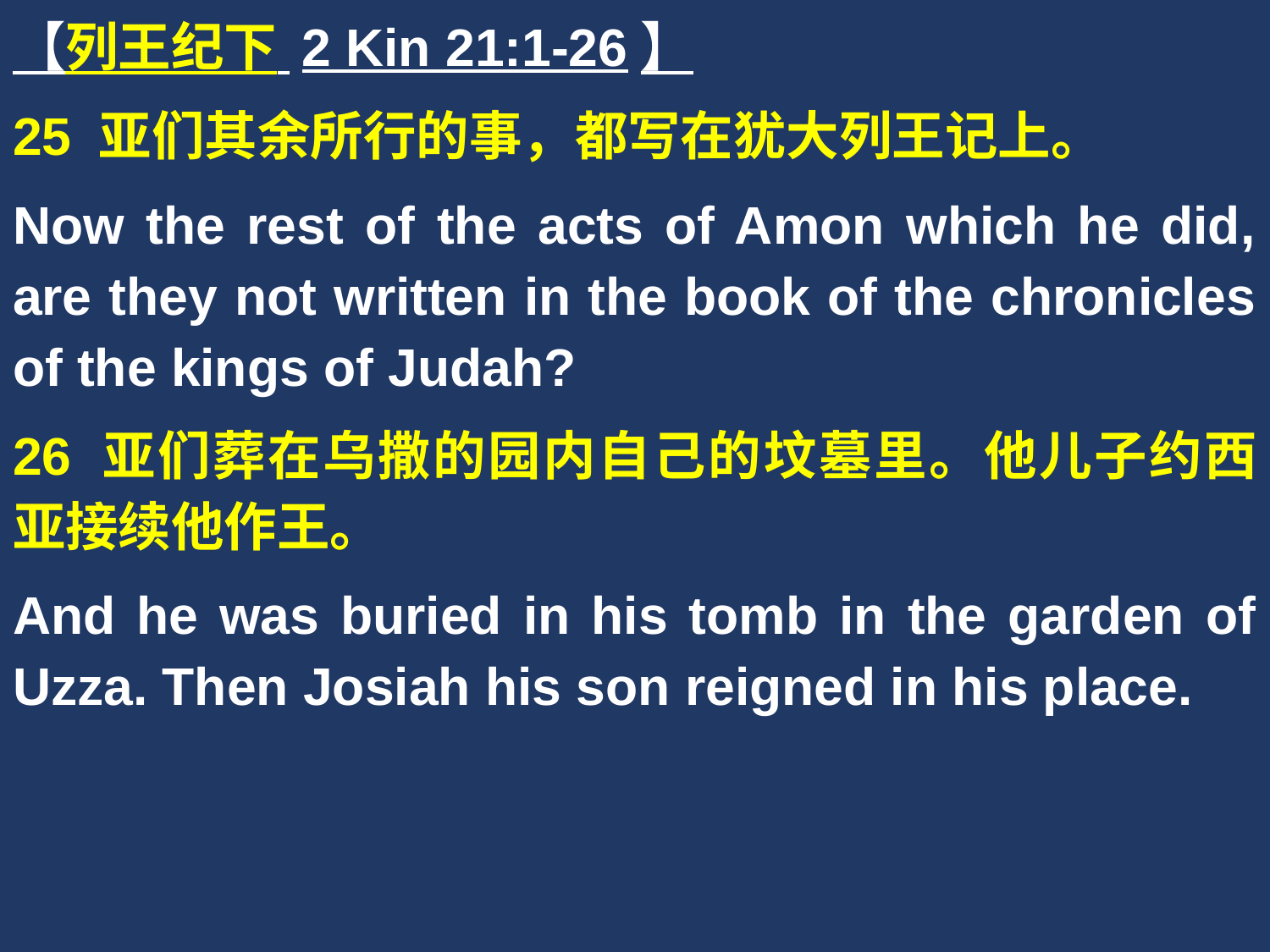

【列王纪下 2 Kin 21:1-26】
25 亚们其余所行的事，都写在犹大列王记上。
Now the rest of the acts of Amon which he did, are they not written in the book of the chronicles of the kings of Judah?
26 亚们葬在乌撒的园内自己的坟墓里。他儿子约西亚接续他作王。
And he was buried in his tomb in the garden of Uzza. Then Josiah his son reigned in his place.